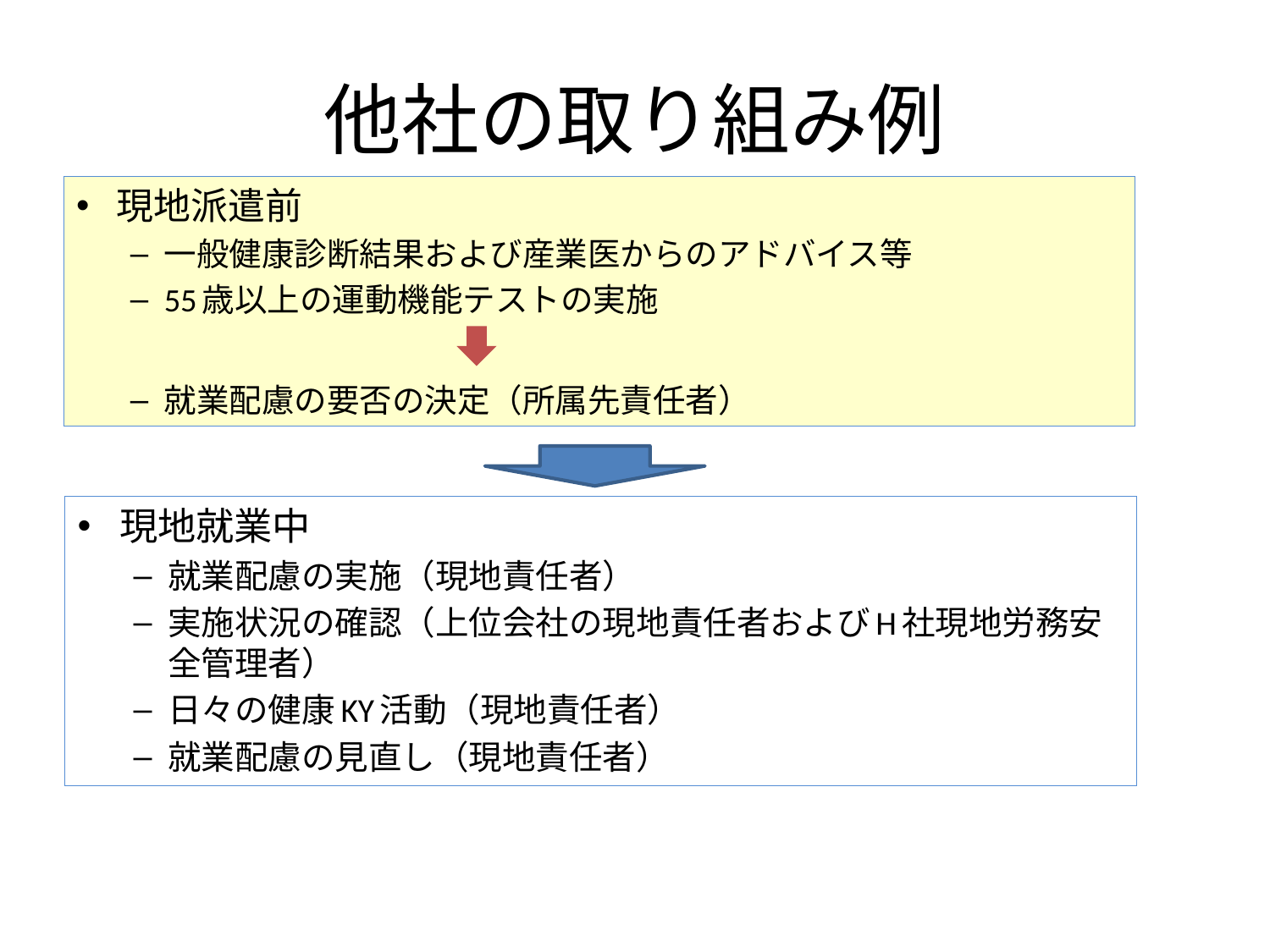

# 他社の取り組み例
現地派遣前
一般健康診断結果および産業医からのアドバイス等
55歳以上の運動機能テストの実施

就業配慮の要否の決定（所属先責任者）

現地就業中
就業配慮の実施（現地責任者）
実施状況の確認（上位会社の現地責任者およびH社現地労務安全管理者）
日々の健康KY活動（現地責任者）
就業配慮の見直し（現地責任者）